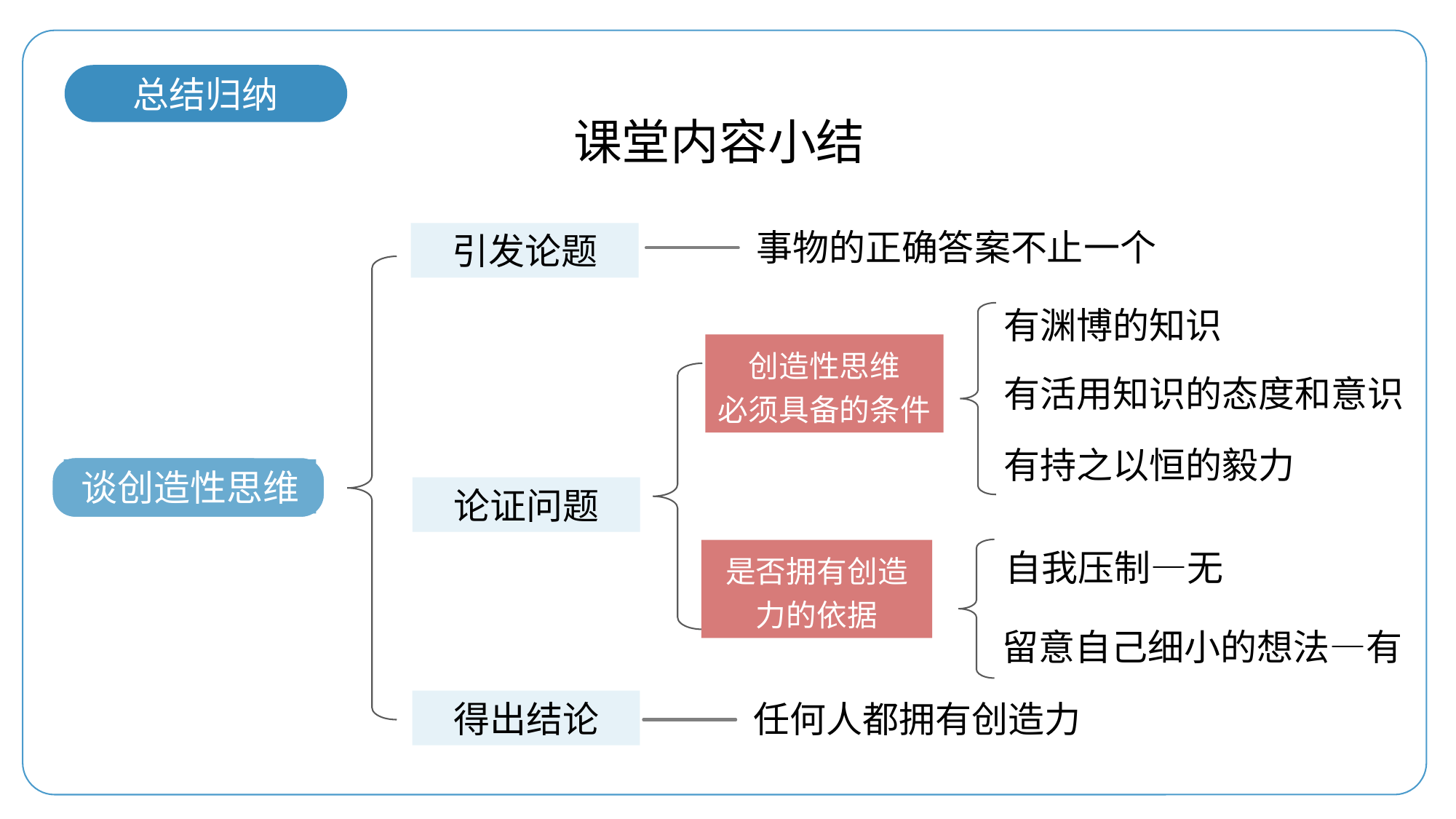

总结归纳
课堂内容小结

事物的正确答案不止一个
引发论题

有渊博的知识

创造性思维
必须具备的条件

有活用知识的态度和意识
有持之以恒的毅力

谈创造性思维
论证问题
自我压制—无

是否拥有创造力的依据
留意自己细小的想法—有
得出结论
任何人都拥有创造力